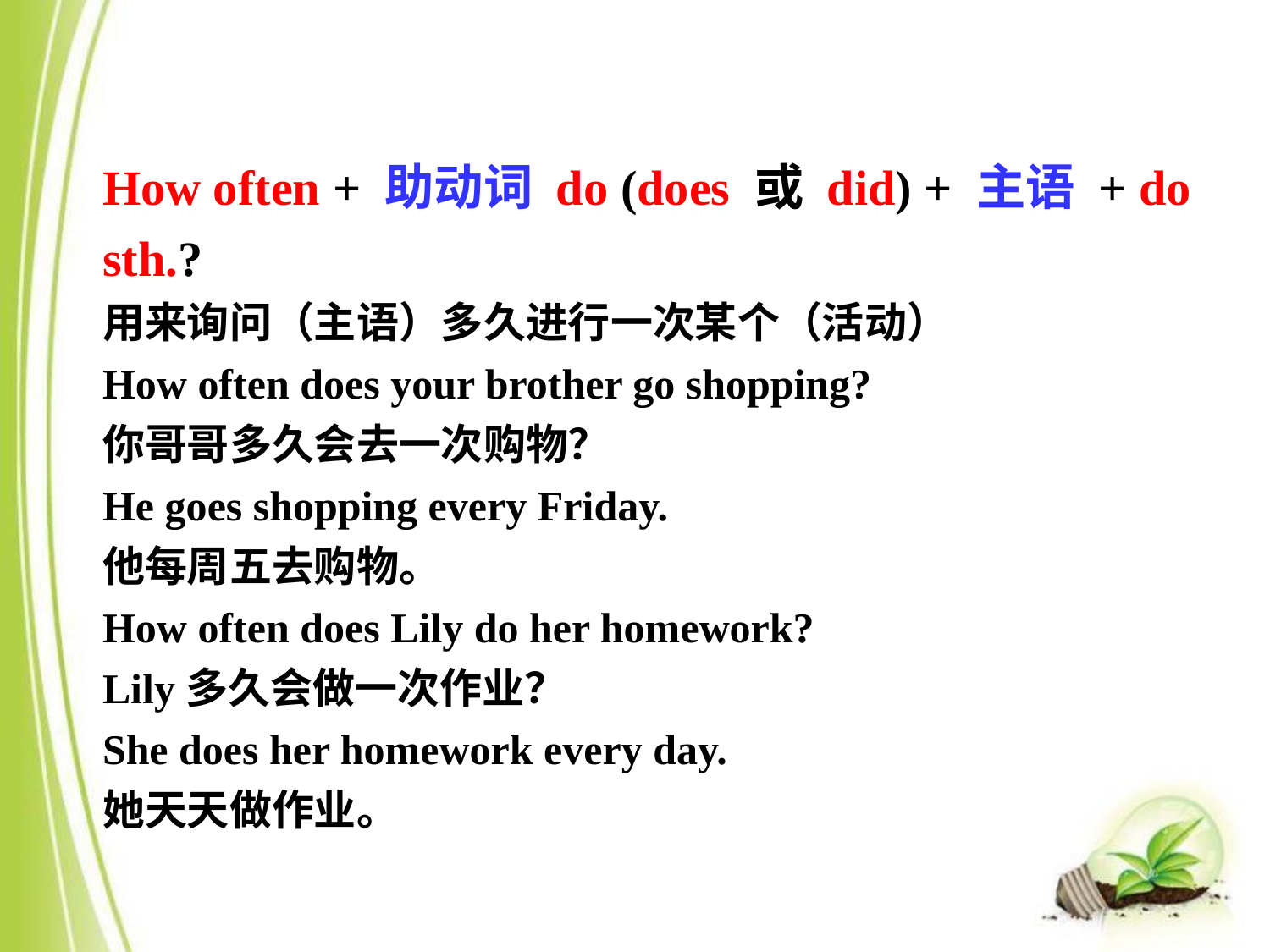

How often + 助动词 do (does 或 did) + 主语 + do sth.?
用来询问（主语）多久进行一次某个（活动）
How often does your brother go shopping?
你哥哥多久会去一次购物？
He goes shopping every Friday.
他每周五去购物。
How often does Lily do her homework?
Lily多久会做一次作业？
She does her homework every day.
她天天做作业。